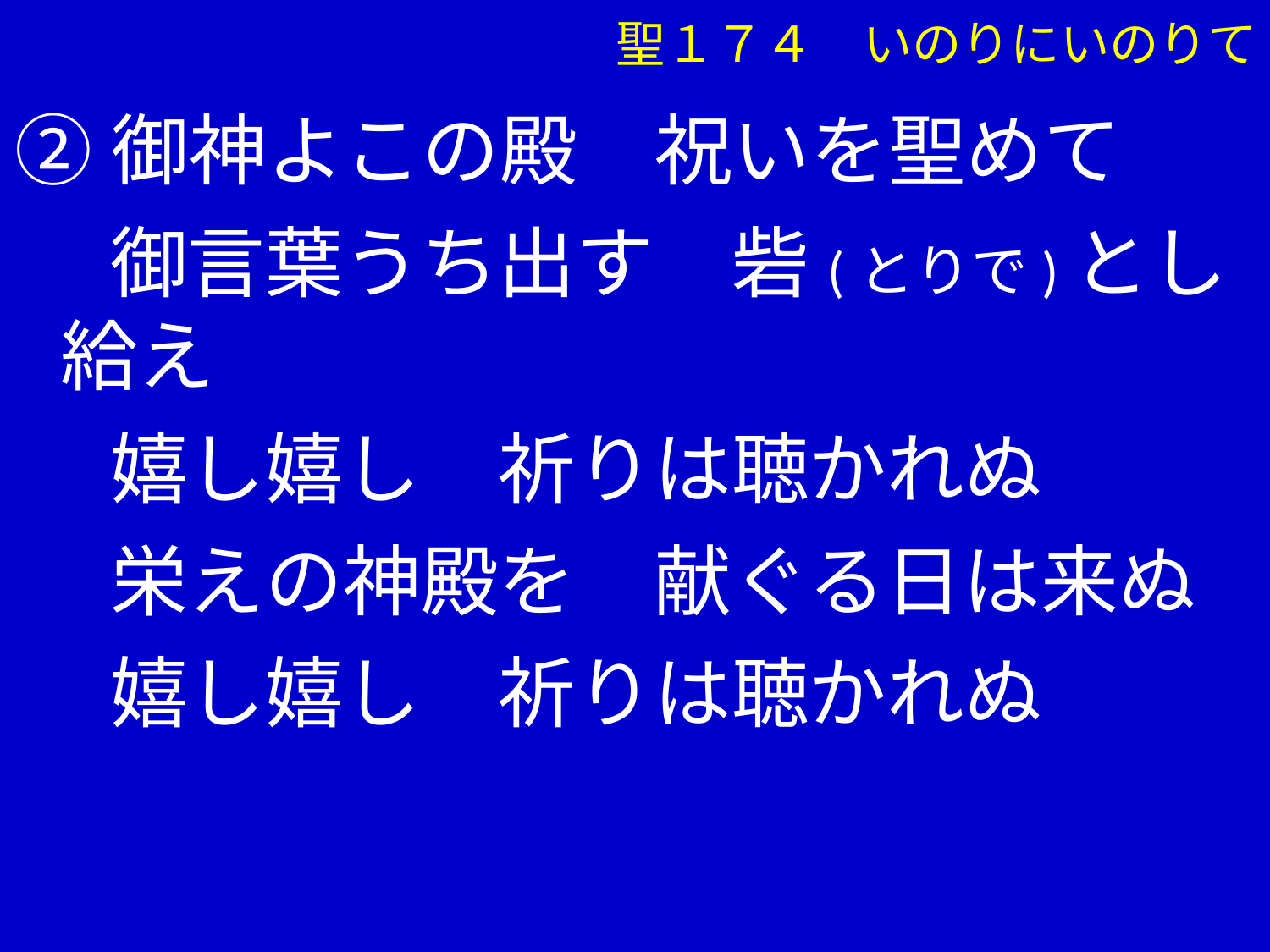

聖１７４　いのりにいのりて
②御神よこの殿　祝いを聖めて
　 御言葉うち出す　砦(とりで)とし給え
　 嬉し嬉し　祈りは聴かれぬ
　 栄えの神殿を　献ぐる日は来ぬ
　 嬉し嬉し　祈りは聴かれぬ